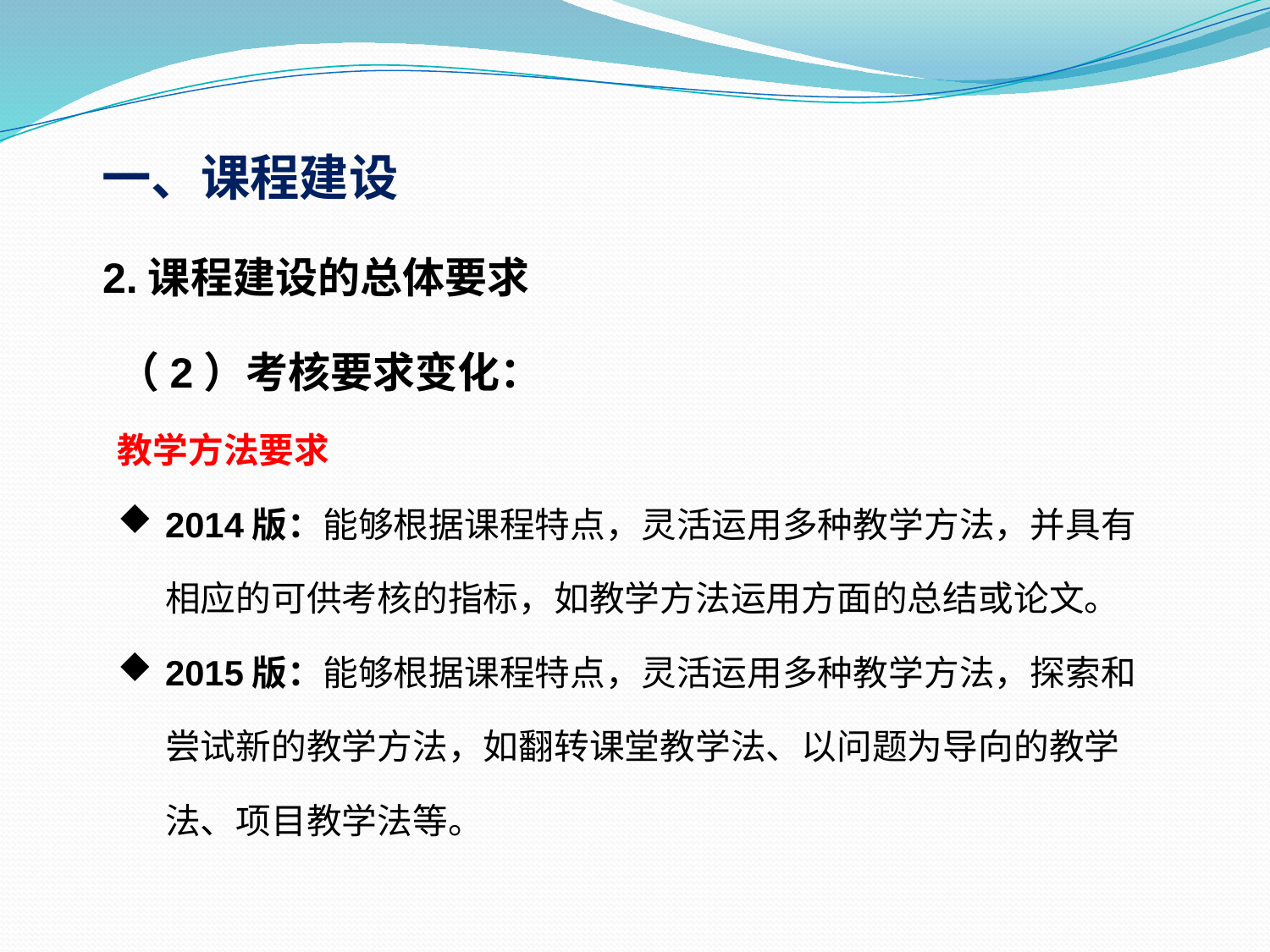

一、课程建设
2.课程建设的总体要求
（2）考核要求变化：
教学方法要求
2014版：能够根据课程特点，灵活运用多种教学方法，并具有相应的可供考核的指标，如教学方法运用方面的总结或论文。
2015版：能够根据课程特点，灵活运用多种教学方法，探索和尝试新的教学方法，如翻转课堂教学法、以问题为导向的教学法、项目教学法等。